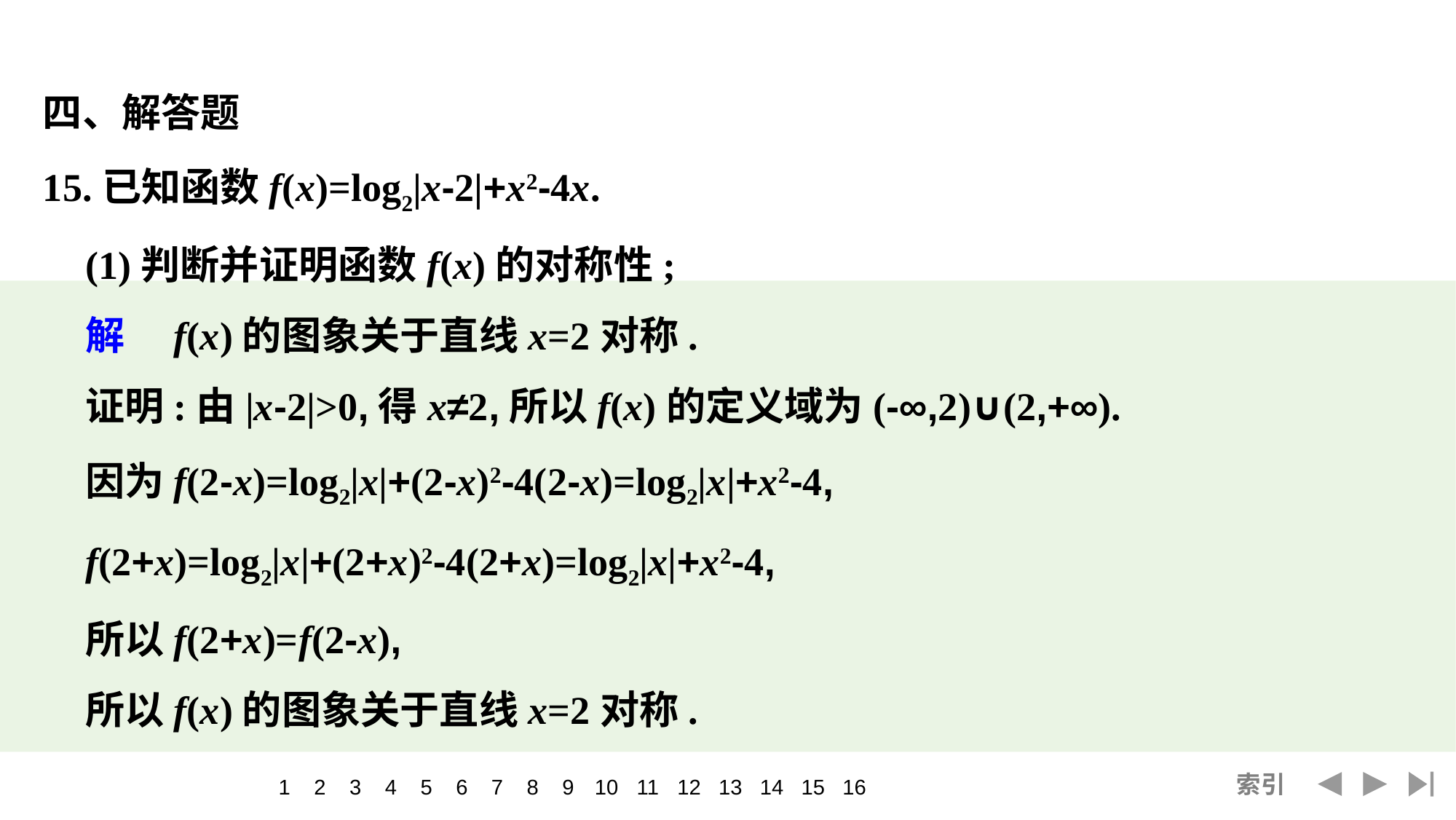

四、解答题
15.已知函数f(x)=log2|x-2|+x2-4x.
	(1)判断并证明函数f(x)的对称性;
	解　f(x)的图象关于直线x=2对称.
	证明:由|x-2|>0,得x≠2,所以f(x)的定义域为(-∞,2)∪(2,+∞).
	因为f(2-x)=log2|x|+(2-x)2-4(2-x)=log2|x|+x2-4,
	f(2+x)=log2|x|+(2+x)2-4(2+x)=log2|x|+x2-4,
	所以f(2+x)=f(2-x),
	所以f(x)的图象关于直线x=2对称.